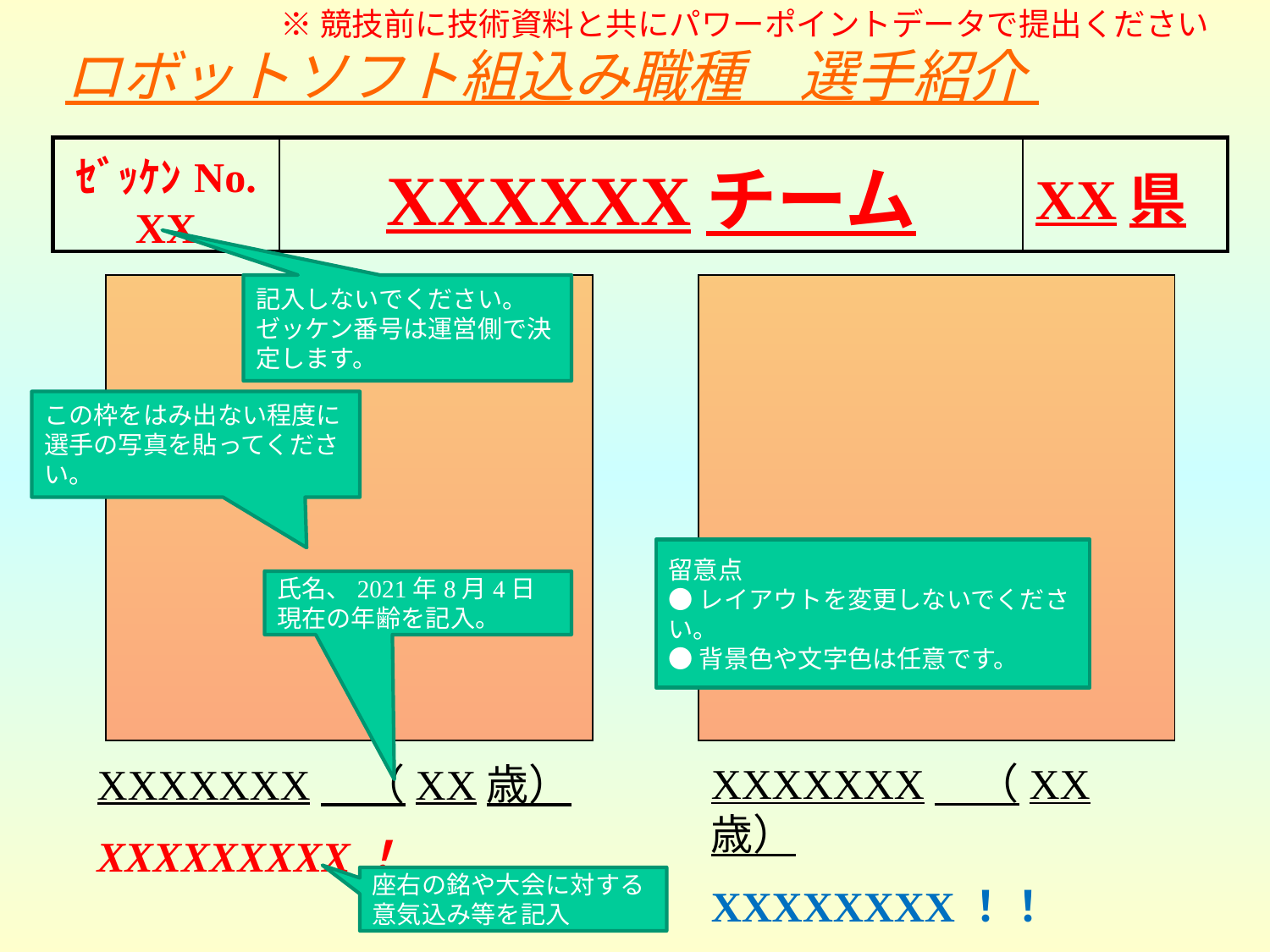

※競技前に技術資料と共にパワーポイントデータで提出ください
# ロボットソフト組込み職種　選手紹介
| ｾﾞｯｹﾝNo. XX | XXXXXXチーム | XX県 |
| --- | --- | --- |

記入しないでください。
ゼッケン番号は運営側で決定します。

この枠をはみ出ない程度に選手の写真を貼ってください。
留意点
●レイアウトを変更しないでください。
●背景色や文字色は任意です。
氏名、2021年8月4日現在の年齢を記入。
XXXXXXX　（XX歳）
XXXXXXXX！！
XXXXXXX　（XX歳）
XXXXXXXXX！
座右の銘や大会に対する意気込み等を記入